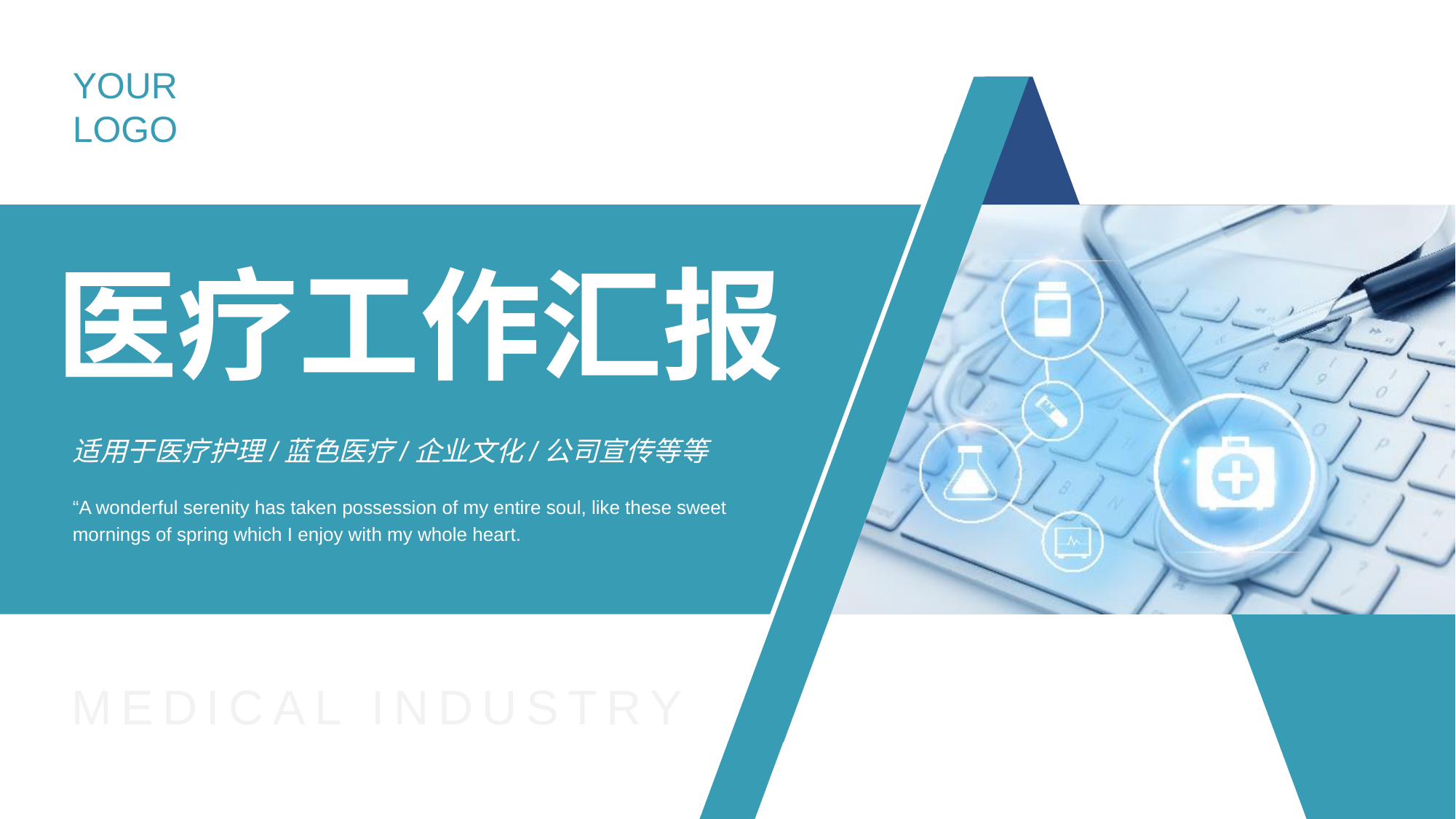

YOUR  LOGO

医疗工作汇报
适用于医疗护理/蓝色医疗/企业文化/公司宣传等等
“A wonderful serenity has taken possession of my entire soul, like these sweet mornings of spring which I enjoy with my whole heart.
MEDICAL INDUSTRY